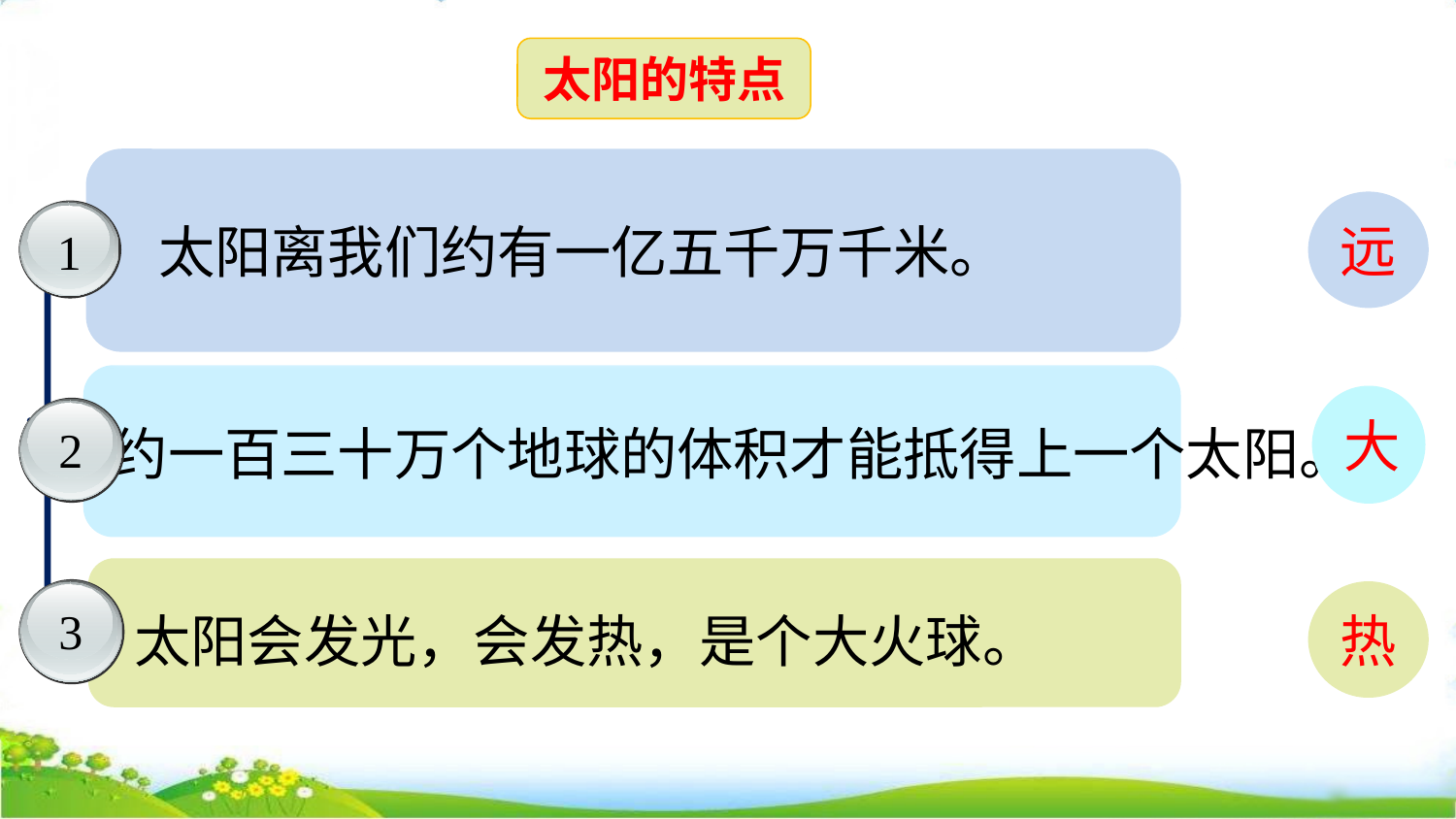

太阳的特点

1
远
太阳离我们约有一亿五千万千米。

大

2
约一百三十万个地球的体积才能抵得上一个太阳。

3
热
太阳会发光，会发热，是个大火球。